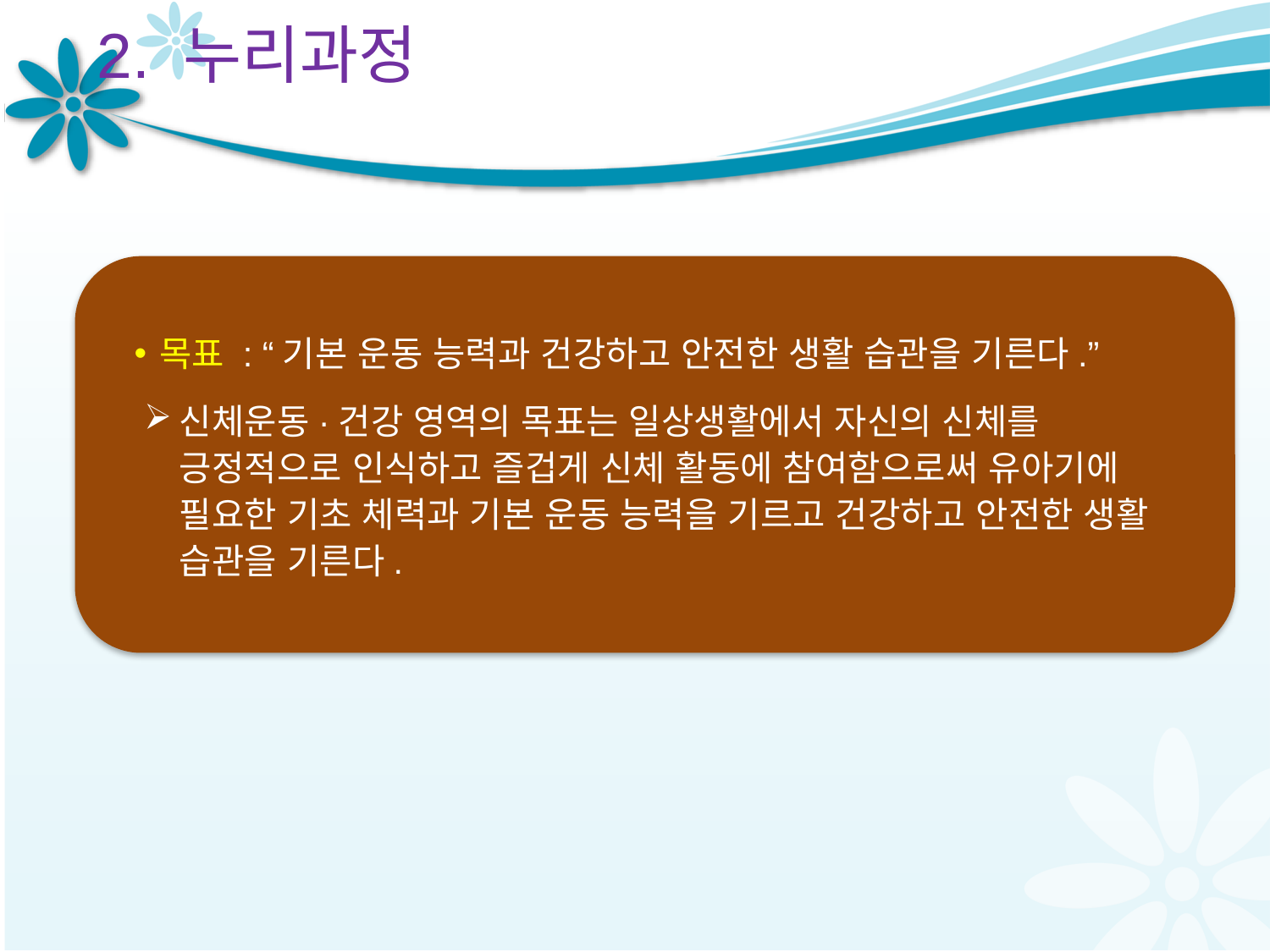

2. 누리과정
목표 : “기본 운동 능력과 건강하고 안전한 생활 습관을 기른다.”
신체운동·건강 영역의 목표는 일상생활에서 자신의 신체를 긍정적으로 인식하고 즐겁게 신체 활동에 참여함으로써 유아기에 필요한 기초 체력과 기본 운동 능력을 기르고 건강하고 안전한 생활 습관을 기른다.